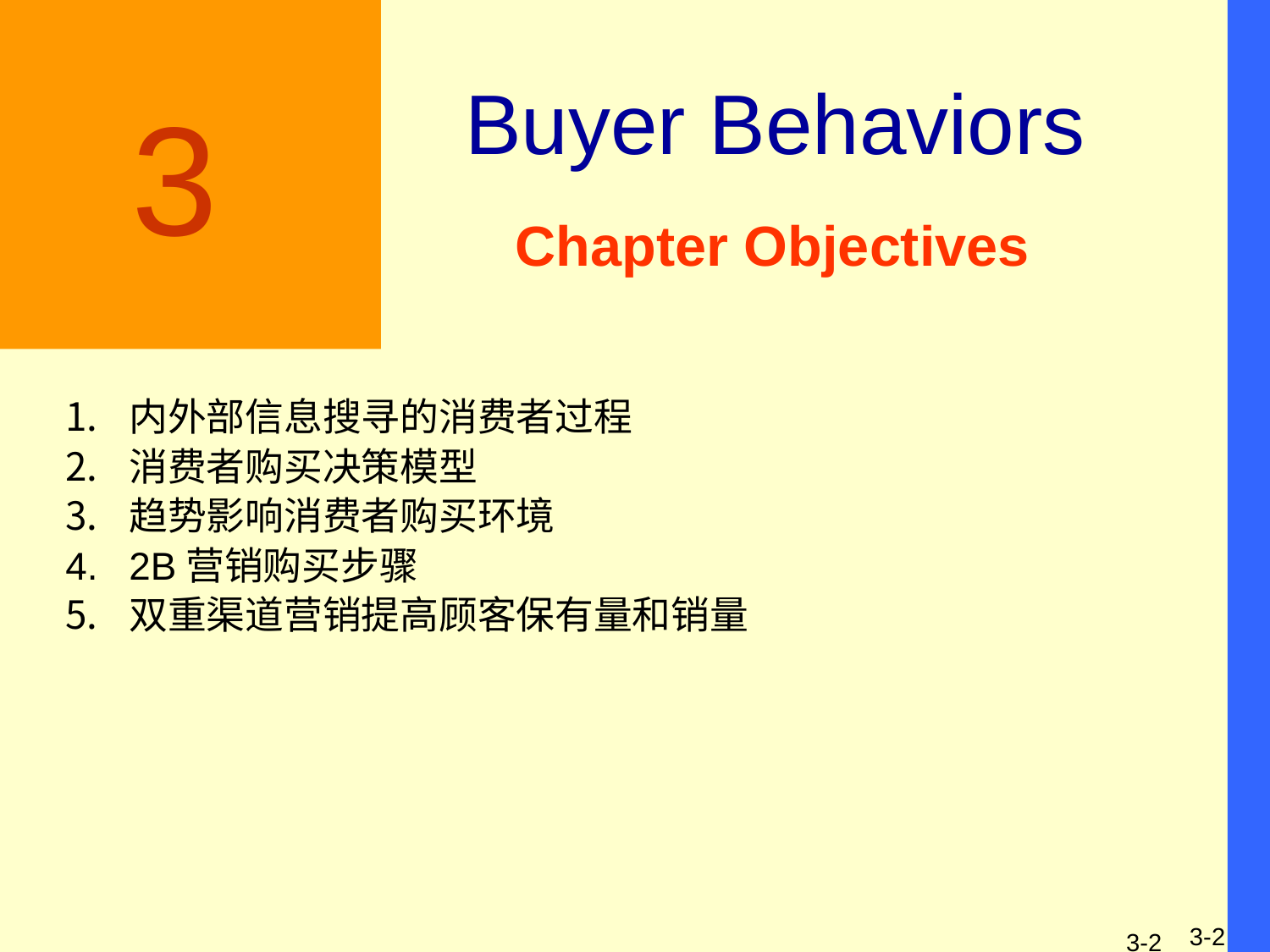

Buyer Behaviors
3
# Chapter Objectives
内外部信息搜寻的消费者过程
消费者购买决策模型
趋势影响消费者购买环境
2B营销购买步骤
双重渠道营销提高顾客保有量和销量
3-2
3-2